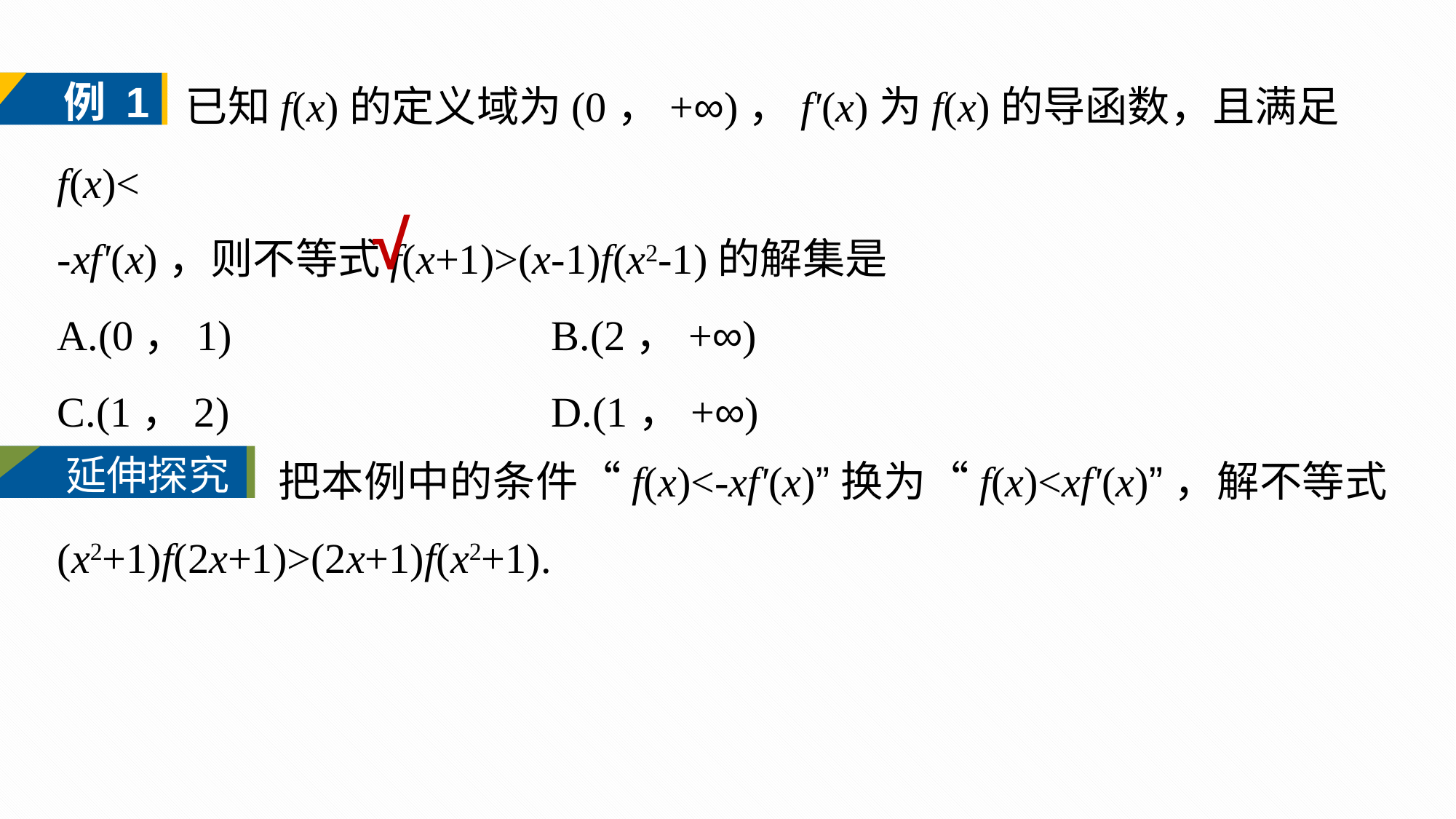

已知f(x)的定义域为(0，+∞)，f'(x)为f(x)的导函数，且满足f(x)<
-xf'(x)，则不等式f(x+1)>(x-1)f(x2-1)的解集是
A.(0，1)		B.(2，+∞)
C.(1，2)		D.(1，+∞)
例 1

√
                     把本例中的条件“f(x)<-xf'(x)”换为“f(x)<xf'(x)”，解不等式(x2+1)f(2x+1)>(2x+1)f(x2+1).
延伸探究